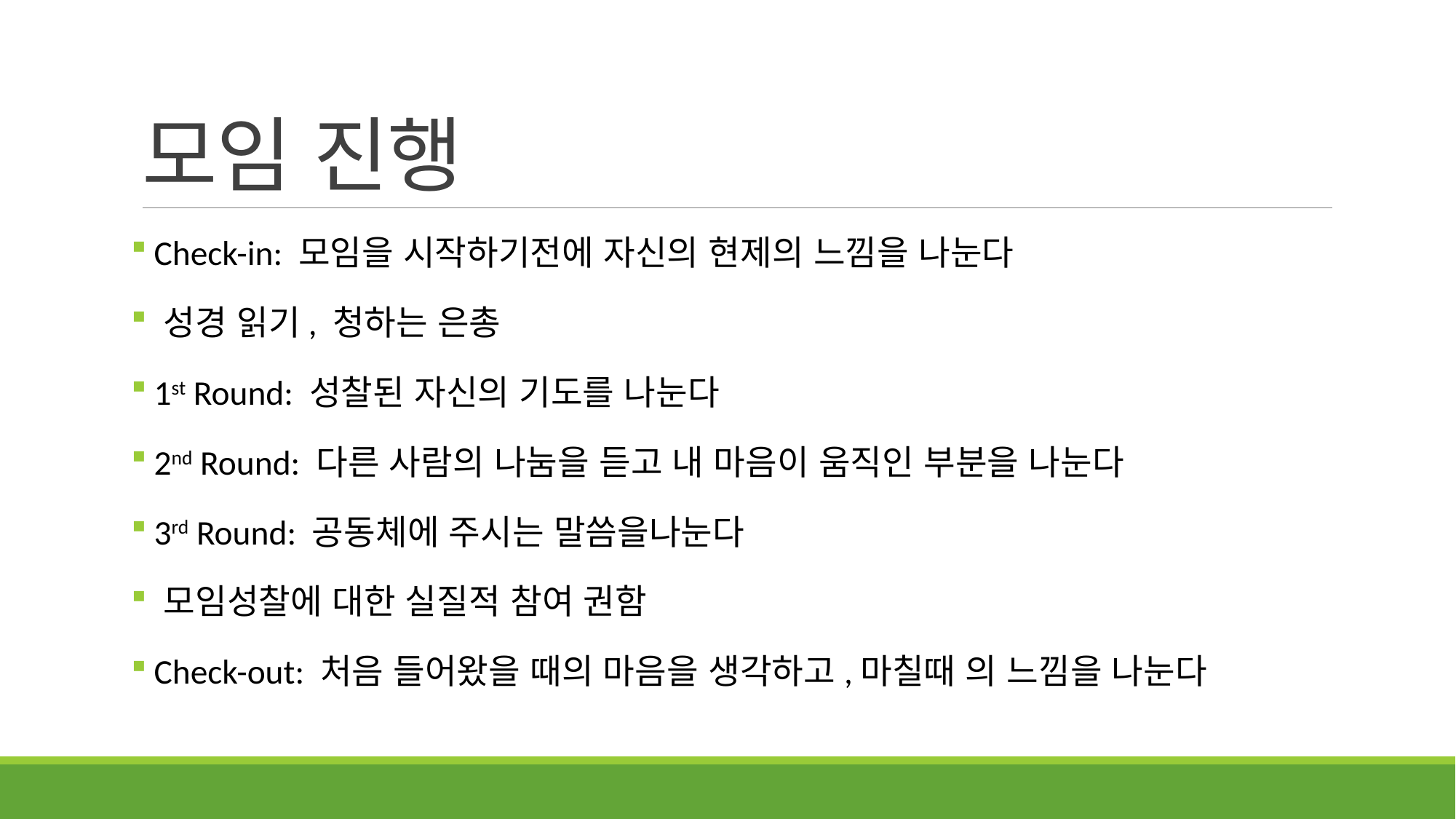

# 모임 진행
 Check-in: 모임을 시작하기전에 자신의 현제의 느낌을 나눈다
 성경 읽기, 청하는 은총
 1st Round: 성찰된 자신의 기도를 나눈다
 2nd Round: 다른 사람의 나눔을 듣고 내 마음이 움직인 부분을 나눈다
 3rd Round: 공동체에 주시는 말씀을나눈다
 모임성찰에 대한 실질적 참여 권함
 Check-out: 처음 들어왔을 때의 마음을 생각하고,마칠때 의 느낌을 나눈다